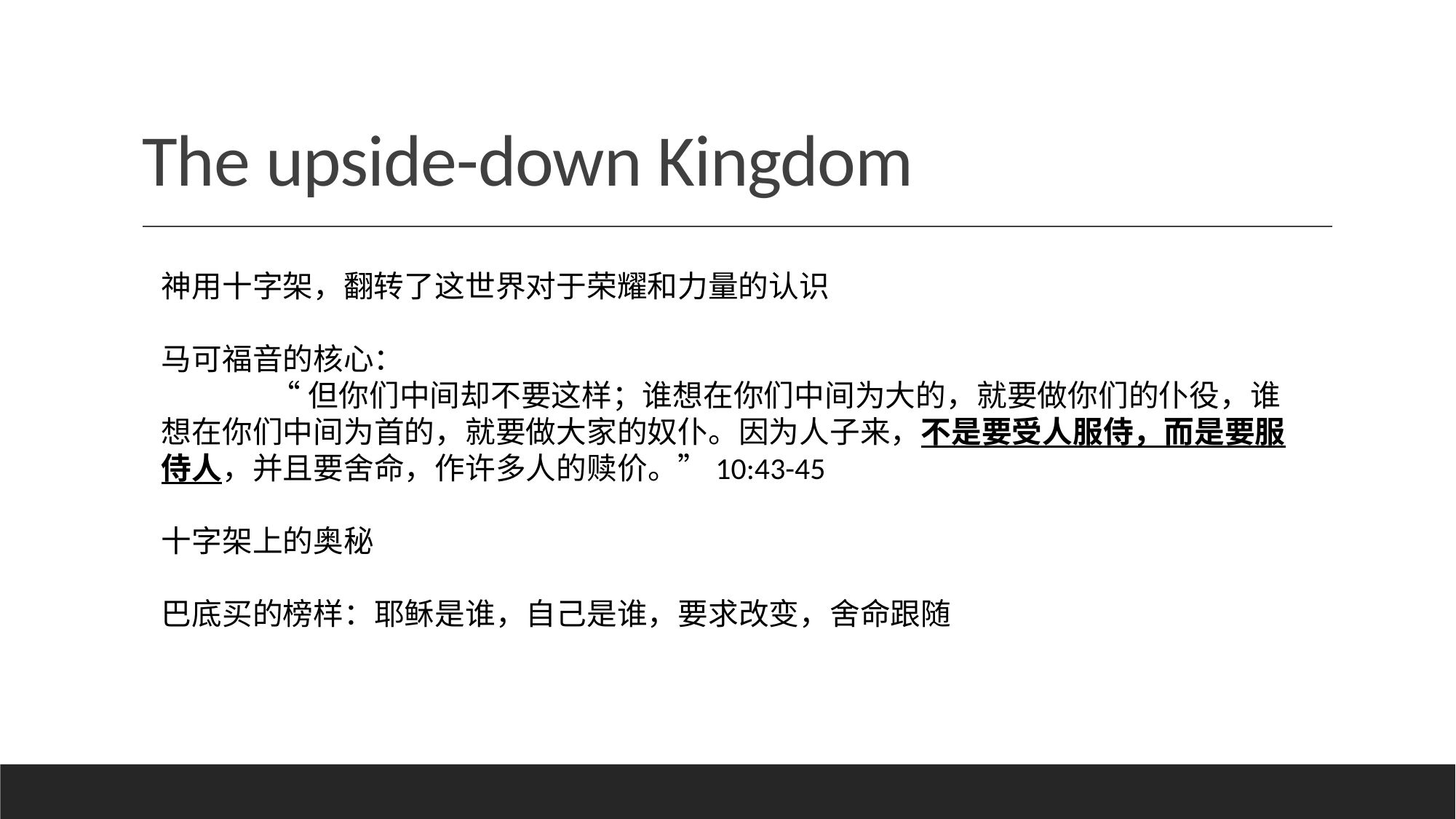

# The upside-down Kingdom
神用十字架，翻转了这世界对于荣耀和力量的认识

马可福音的核心：
	“但你们中间却不要这样；谁想在你们中间为大的，就要做你们的仆役，谁想在你们中间为首的，就要做大家的奴仆。因为人子来，不是要受人服侍，而是要服侍人，并且要舍命，作许多人的赎价。”10:43-45

十字架上的奥秘

巴底买的榜样：耶稣是谁，自己是谁，要求改变，舍命跟随